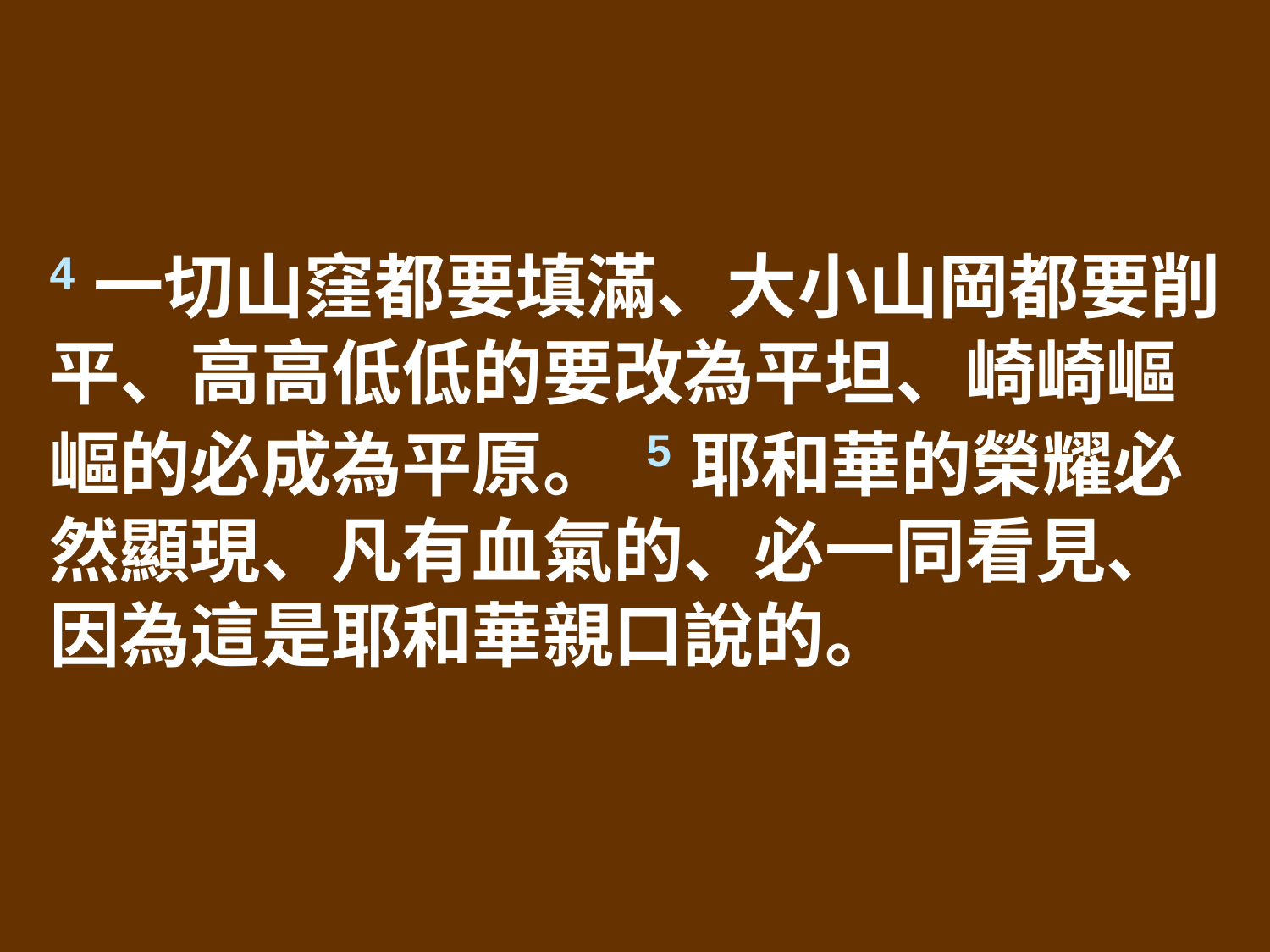

4一切山窪都要填滿、大小山岡都要削平、高高低低的要改為平坦、崎崎嶇嶇的必成為平原。 5耶和華的榮耀必然顯現、凡有血氣的、必一同看見、因為這是耶和華親口說的。